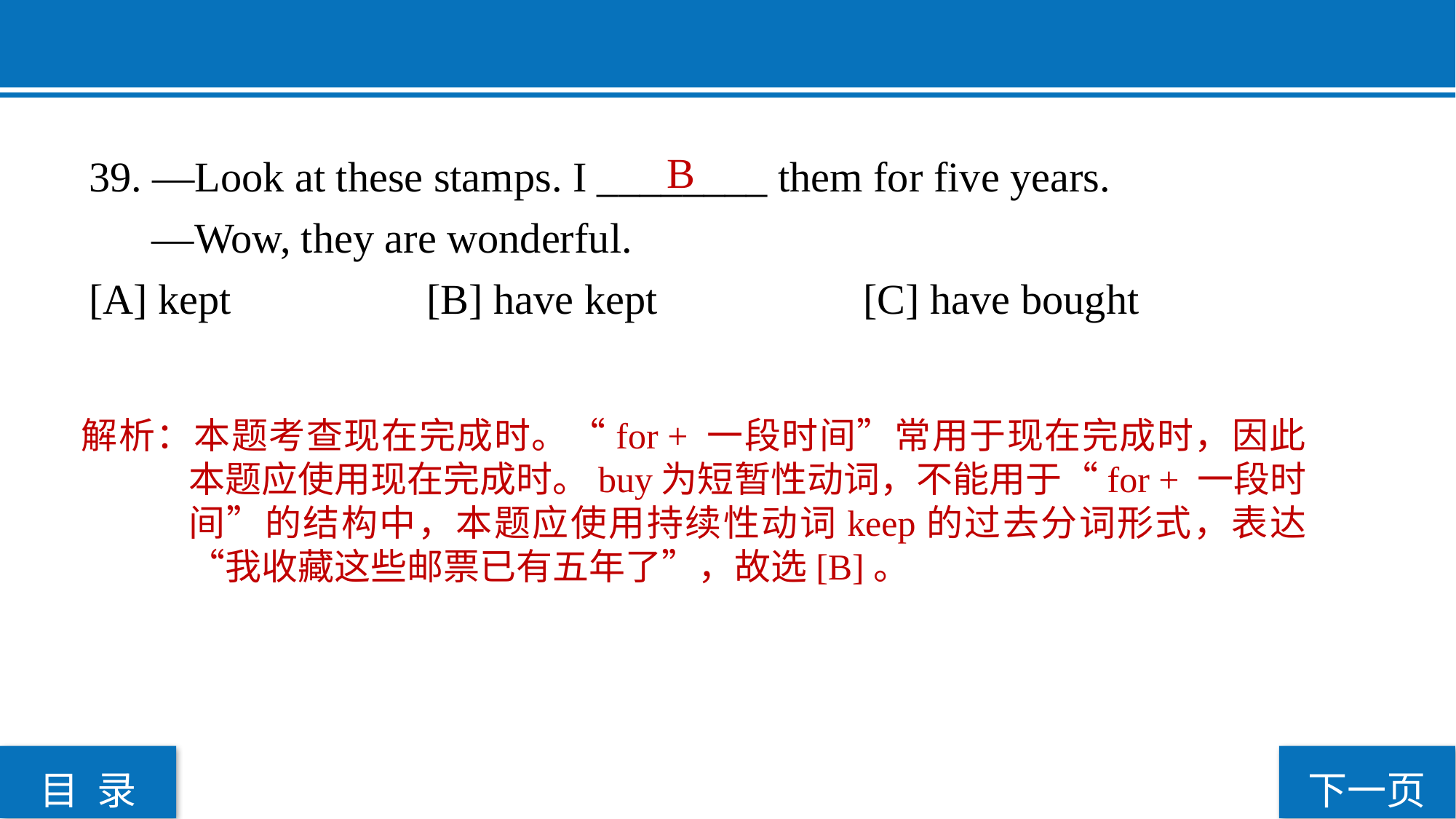

39. —Look at these stamps. I ________ them for five years.
      —Wow, they are wonderful.
[A] kept		 [B] have kept		 [C] have bought
 B
解析：本题考查现在完成时。“for + 一段时间”常用于现在完成时，因此本题应使用现在完成时。buy为短暂性动词，不能用于“for + 一段时间”的结构中，本题应使用持续性动词keep的过去分词形式，表达“我收藏这些邮票已有五年了”，故选[B]。